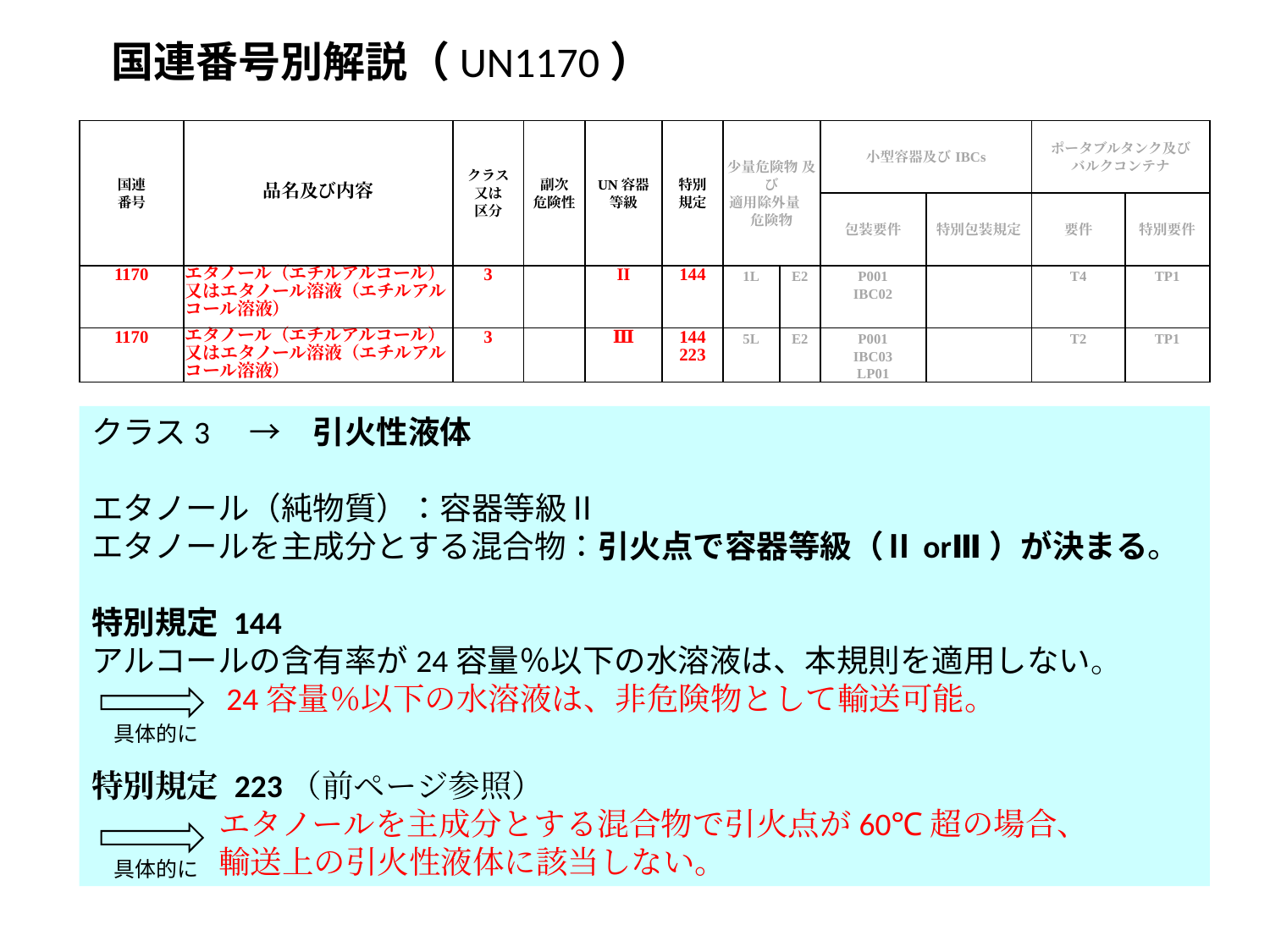

国連番号別解説（UN1170）
| 国連 番号 | 品名及び内容 | クラス 又は 区分 | 副次 危険性 | UN容器 等級 | 特別 規定 | 少量危険物 及び 適用除外量　危険物 |  | 小型容器及びIBCs |  | ポータブルタンク及び バルクコンテナ |  |
| --- | --- | --- | --- | --- | --- | --- | --- | --- | --- | --- | --- |
|  |  |  |  |  |  |  |  | 包装要件 | 特別包装規定 | 要件 | 特別要件 |
| 1170 | エタノール（エチルアルコール）又はエタノール溶液（エチルアルコール溶液） | 3 |  | II | 144 | 1L | E2 | P001 IBC02 |  | T4 | TP1 |
| 1170 | エタノール（エチルアルコール）又はエタノール溶液（エチルアルコール溶液） | 3 |  | Ⅲ | 144 223 | 5L | E2 | P001 IBC03 LP01 |  | T2 | TP1 |
クラス3　→　引火性液体

エタノール（純物質）：容器等級Ⅱ
エタノールを主成分とする混合物：引火点で容器等級（ⅡorⅢ）が決まる。

特別規定 144
アルコールの含有率が24容量％以下の水溶液は、本規則を適用しない。
　　　　24容量％以下の水溶液は、非危険物として輸送可能。

特別規定 223（前ページ参照）
　　　　エタノールを主成分とする混合物で引火点が60℃超の場合、
　　　　輸送上の引火性液体に該当しない。

具体的に

具体的に